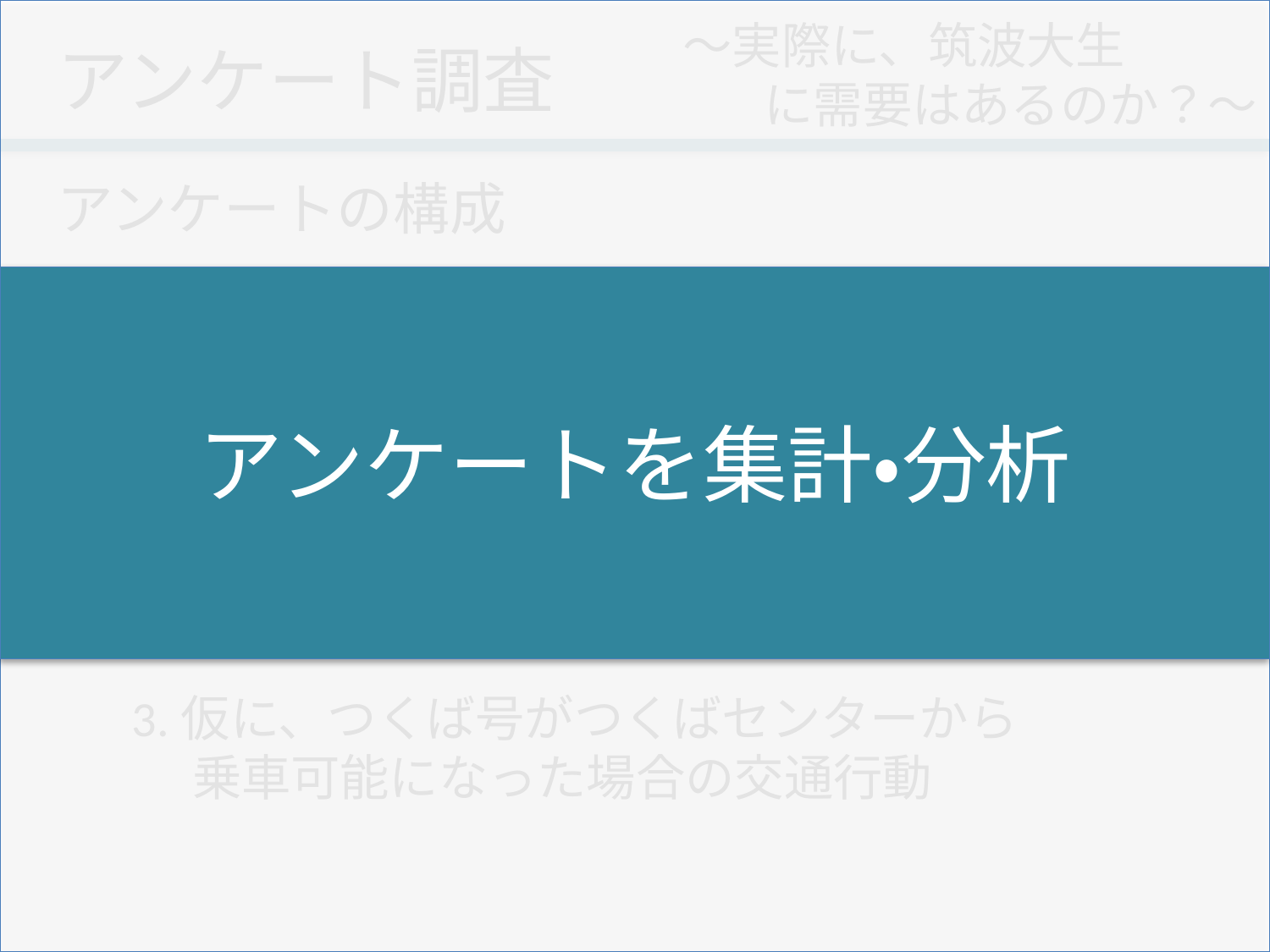

〜実際に、筑波大生
に需要はあるのか？〜
# アンケート調査

アンケートの構成
アンケートを集計・分析
1.個人属性

2.普段の交通行動
学内循環バスの利用状況
自動車・原付等の所有の有無
夜間につくばセンターから帰宅する頻度

3.仮に、つくば号がつくばセンターから
　 乗車可能になった場合の交通行動